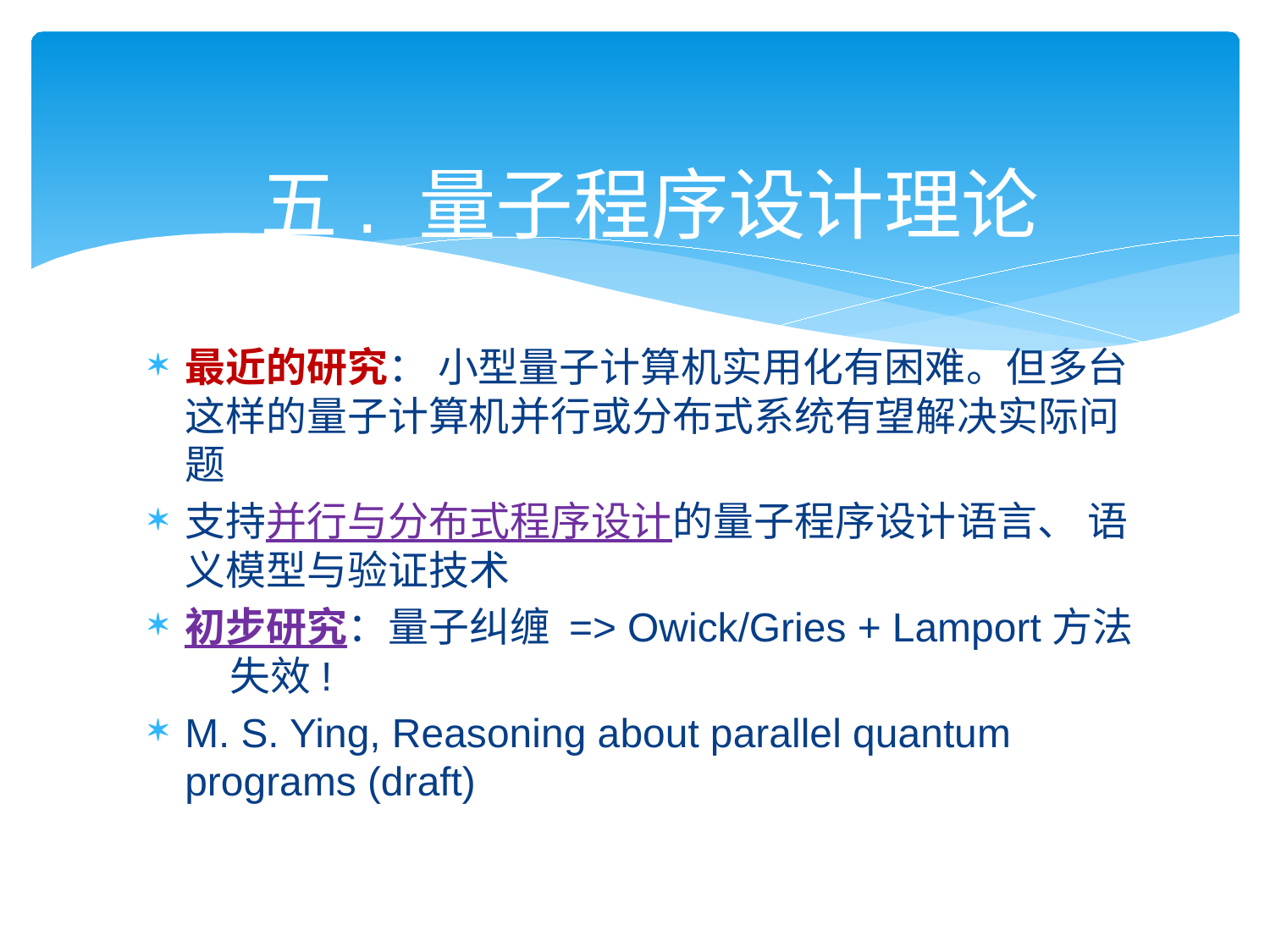

# 五. 量子程序设计理论
最近的研究： 小型量子计算机实用化有困难。但多台这样的量子计算机并行或分布式系统有望解决实际问题
支持并行与分布式程序设计的量子程序设计语言、 语义模型与验证技术
初步研究：量子纠缠 => Owick/Gries + Lamport方法        失效!
M. S. Ying, Reasoning about parallel quantum programs (draft)